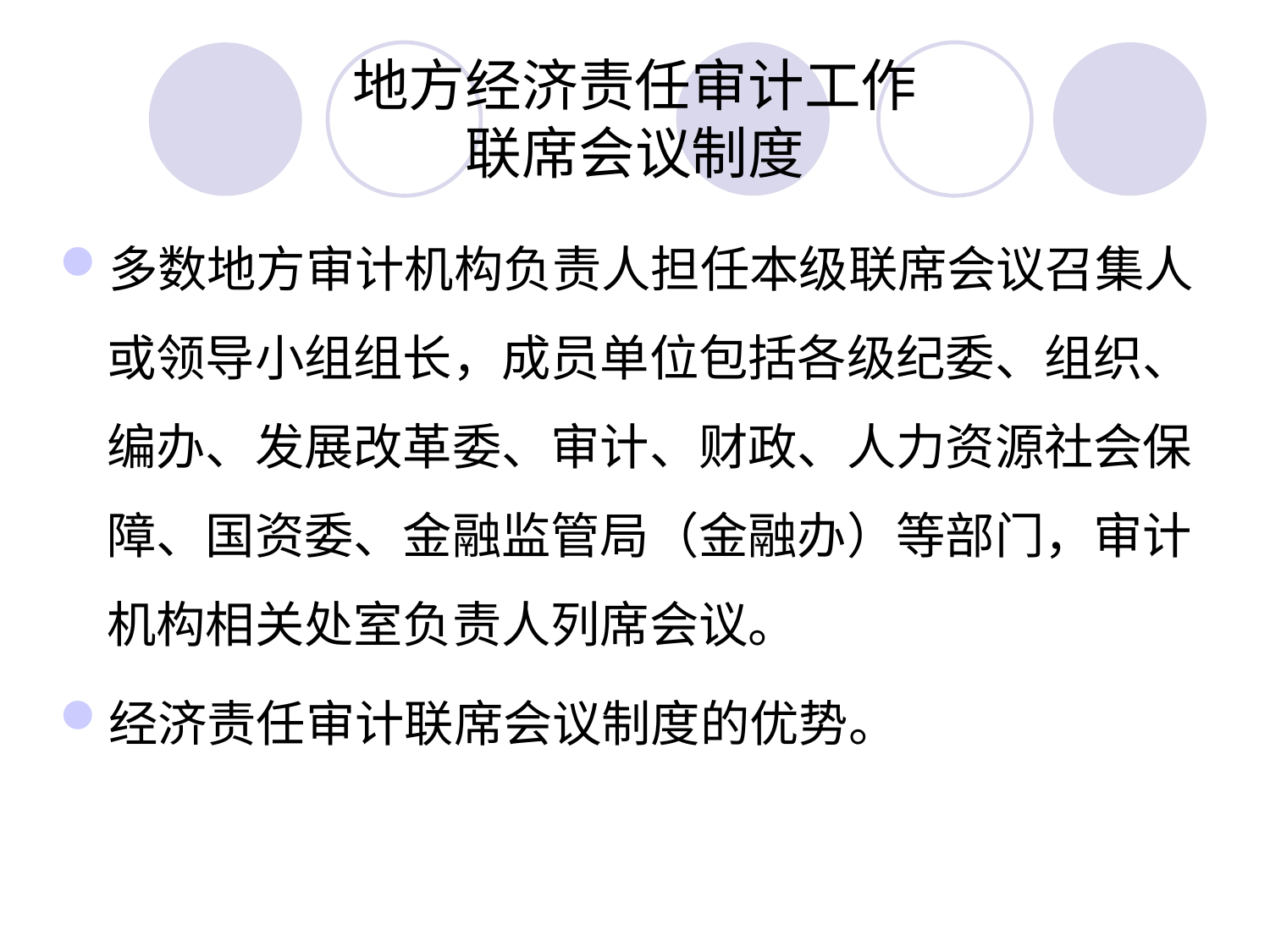

# 地方经济责任审计工作 联席会议制度
多数地方审计机构负责人担任本级联席会议召集人或领导小组组长，成员单位包括各级纪委、组织、编办、发展改革委、审计、财政、人力资源社会保障、国资委、金融监管局（金融办）等部门，审计机构相关处室负责人列席会议。
经济责任审计联席会议制度的优势。